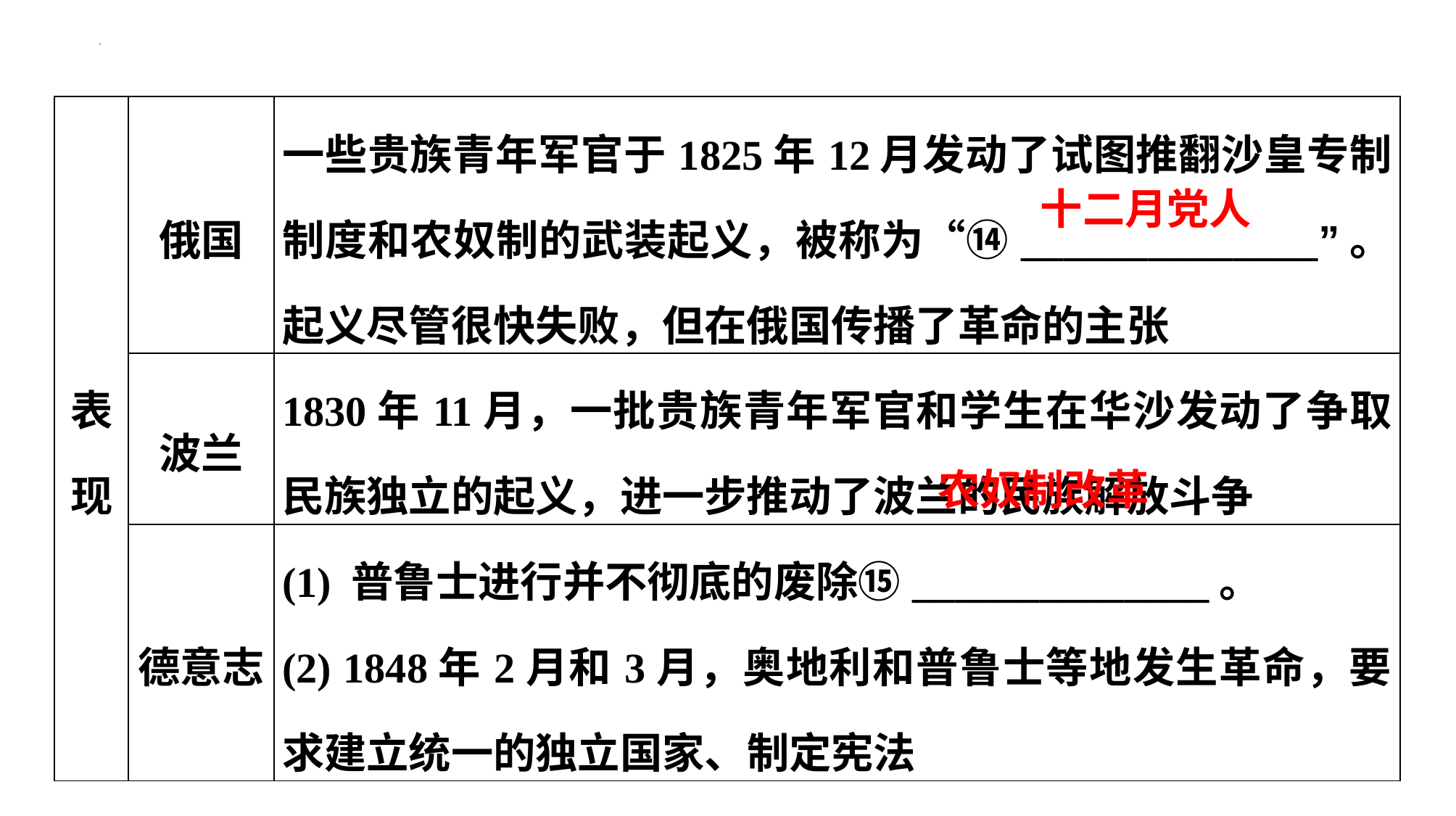

| 表现 | 俄国 | 一些贵族青年军官于1825年12月发动了试图推翻沙皇专制制度和农奴制的武装起义，被称为“⑭\_\_\_\_\_\_\_\_\_\_\_\_\_\_”。起义尽管很快失败，但在俄国传播了革命的主张 |
| --- | --- | --- |
|  | 波兰 | 1830年11月，一批贵族青年军官和学生在华沙发动了争取民族独立的起义，进一步推动了波兰的民族解放斗争 |
|  | 德意志 | (1) 普鲁士进行并不彻底的废除⑮\_\_\_\_\_\_\_\_\_\_\_\_\_\_。 (2) 1848年2月和3月，奥地利和普鲁士等地发生革命，要求建立统一的独立国家、制定宪法 |
十二月党人
农奴制改革